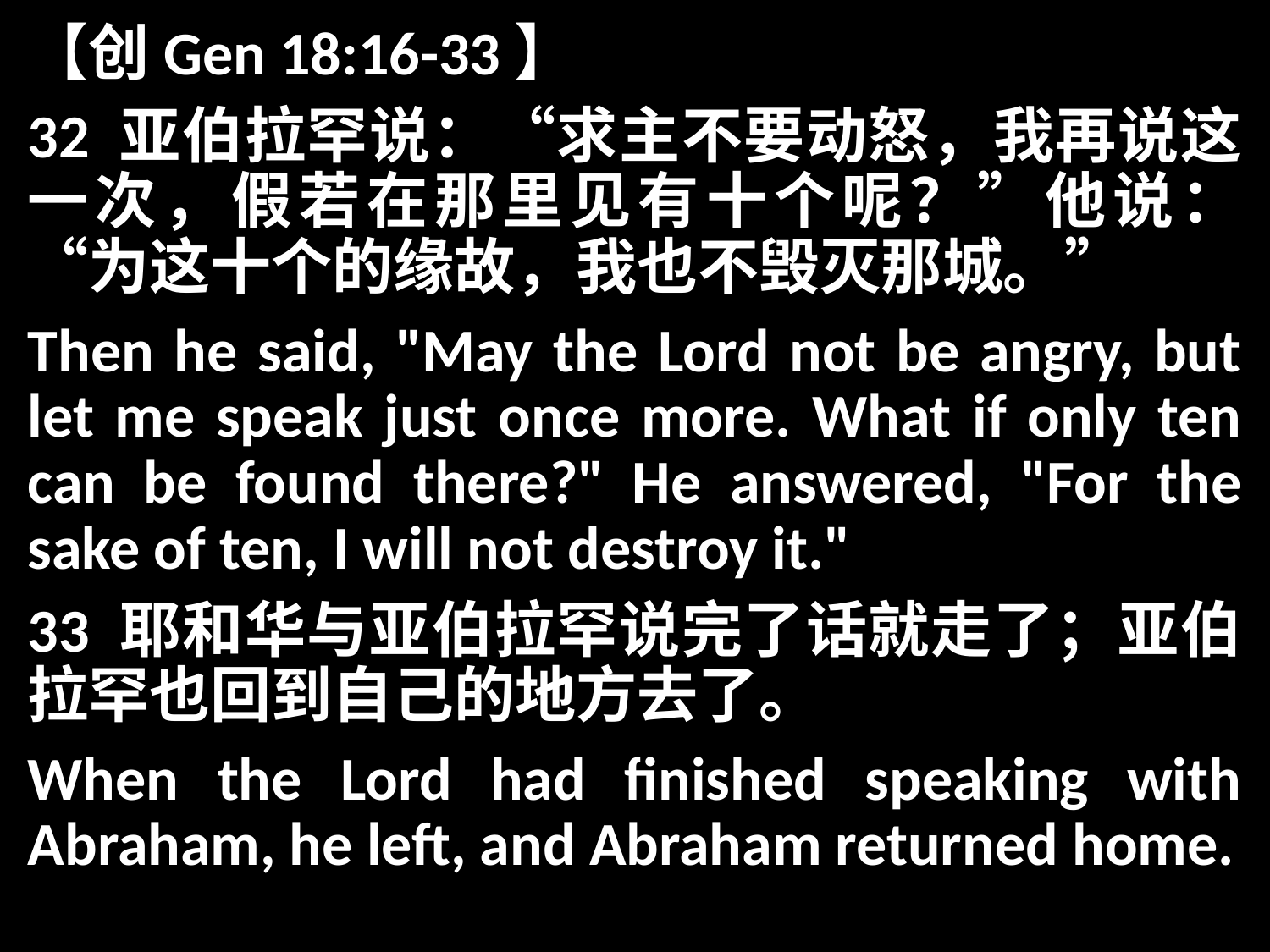

【创Gen 18:16-33】
32 亚伯拉罕说：“求主不要动怒，我再说这一次，假若在那里见有十个呢？”他说：“为这十个的缘故，我也不毁灭那城。”
Then he said, "May the Lord not be angry, but let me speak just once more. What if only ten can be found there?" He answered, "For the sake of ten, I will not destroy it."
33 耶和华与亚伯拉罕说完了话就走了；亚伯拉罕也回到自己的地方去了。
When the Lord had finished speaking with Abraham, he left, and Abraham returned home.